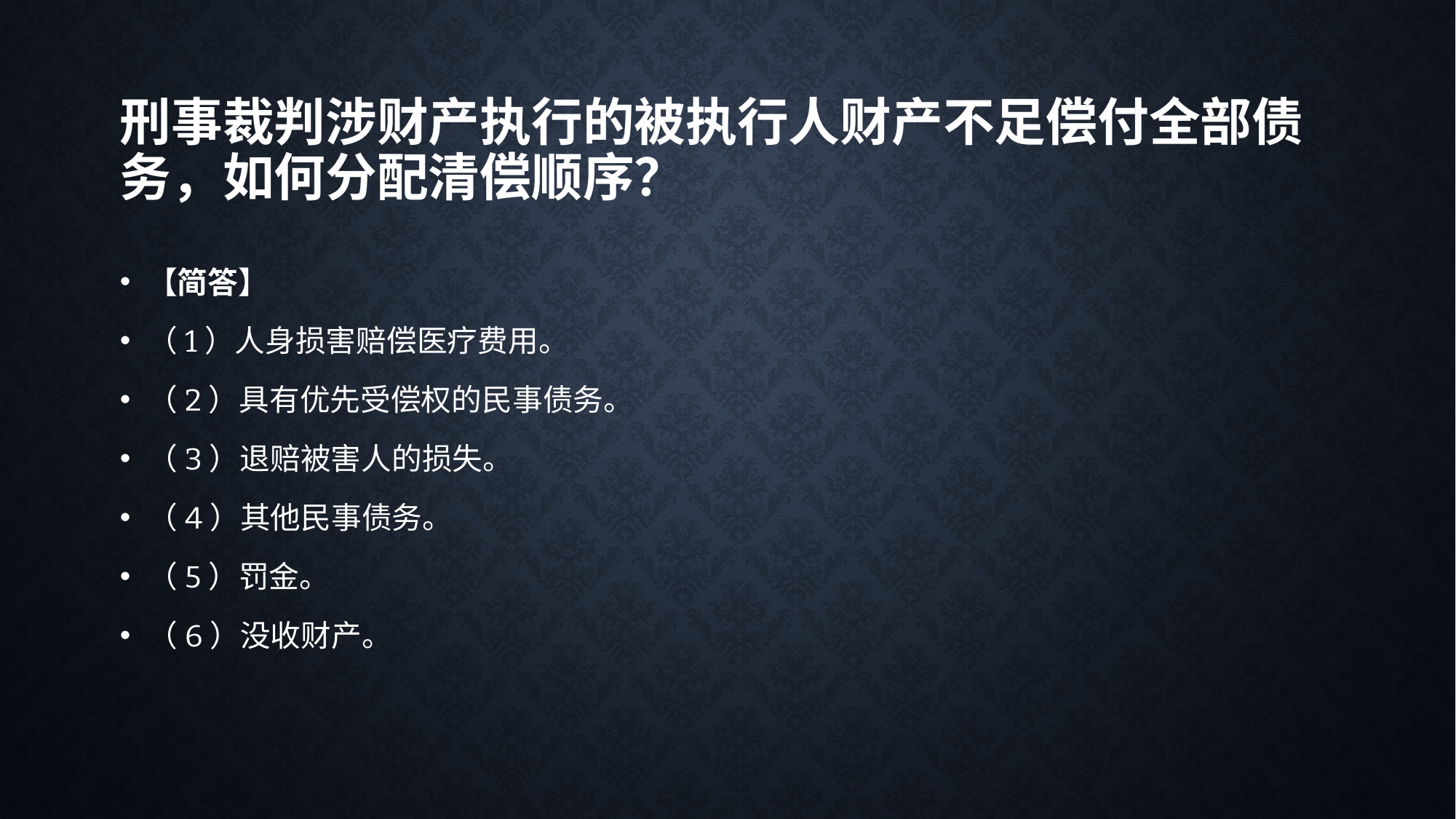

# 刑事裁判涉财产执行的被执行人财产不足偿付全部债务，如何分配清偿顺序？
【简答】
（1）人身损害赔偿医疗费用。
（2）具有优先受偿权的民事债务。
（3）退赔被害人的损失。
（4）其他民事债务。
（5）罚金。
（6）没收财产。